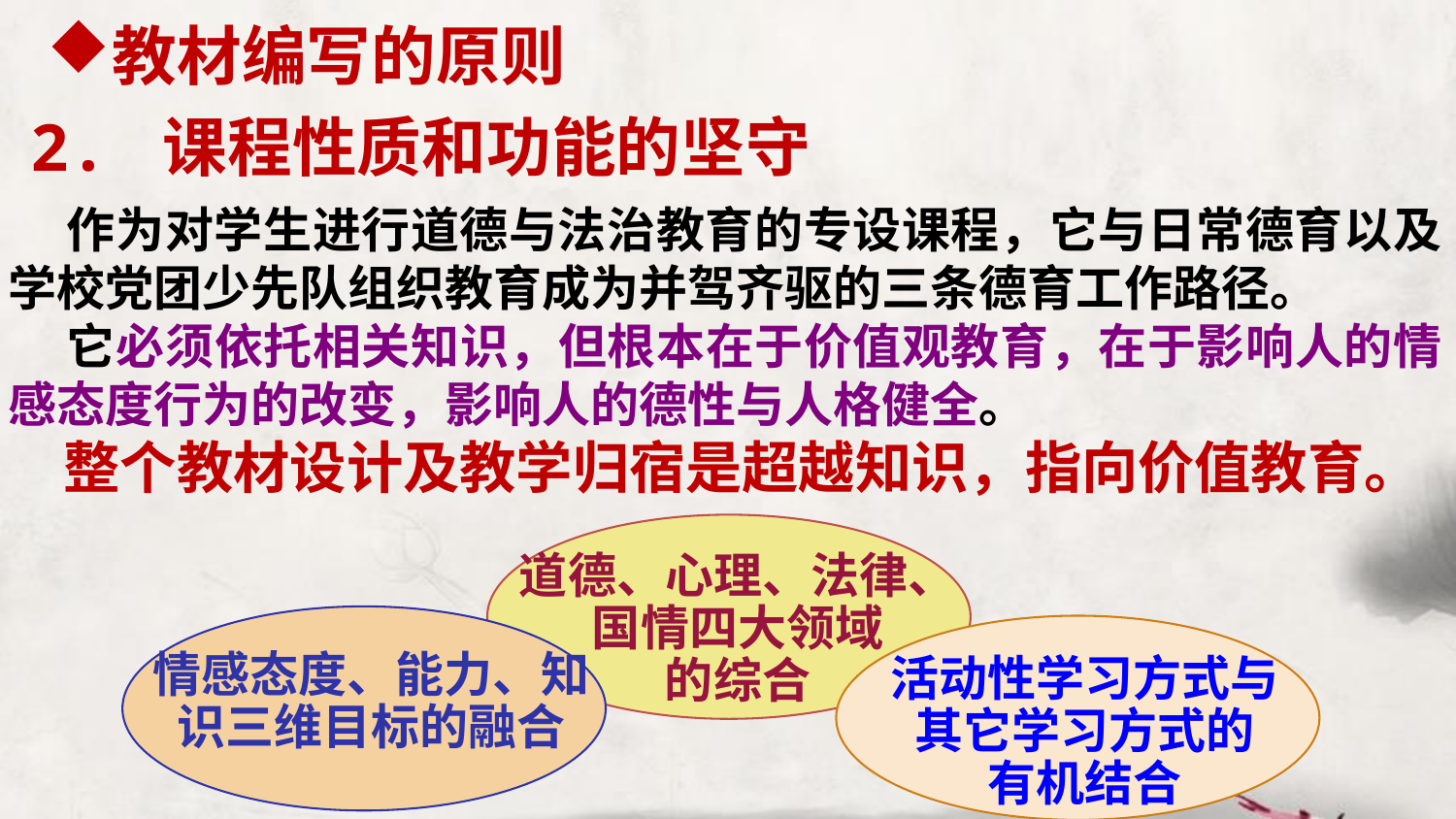

教材编写的原则
2. 课程性质和功能的坚守
    作为对学生进行道德与法治教育的专设课程，它与日常德育以及学校党团少先队组织教育成为并驾齐驱的三条德育工作路径。
    它必须依托相关知识，但根本在于价值观教育，在于影响人的情感态度行为的改变，影响人的德性与人格健全。
    整个教材设计及教学归宿是超越知识，指向价值教育。

道德、心理、法律、国情四大领域
的综合

情感态度、能力、知识三维目标的融合

活动性学习方式与
其它学习方式的
有机结合